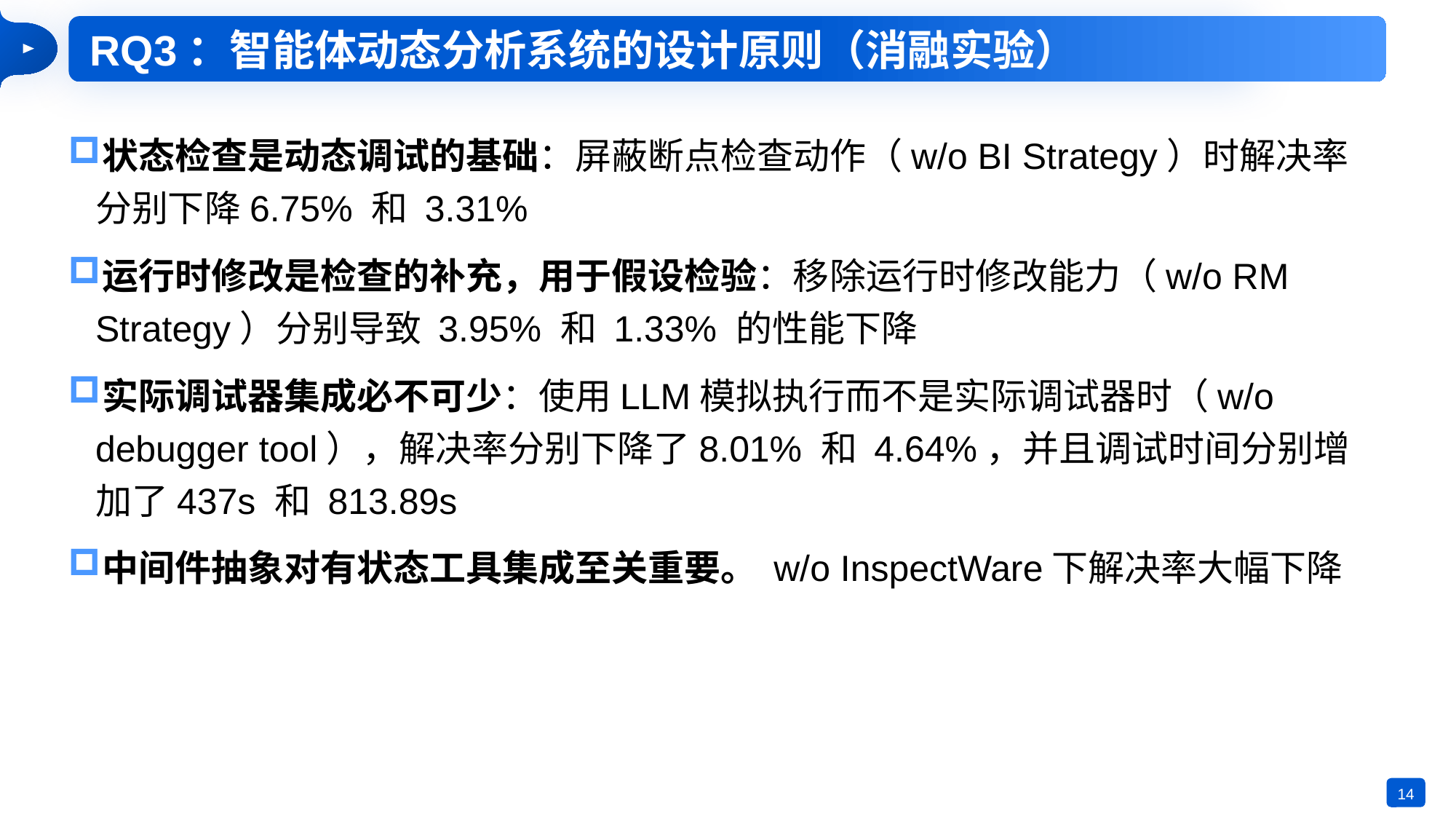

RQ3：智能体动态分析系统的设计原则（消融实验）
状态检查是动态调试的基础：屏蔽断点检查动作（w/o BI Strategy）时解决率分别下降6.75% 和 3.31%
运行时修改是检查的补充，用于假设检验：移除运行时修改能力（w/o RM Strategy）分别导致 3.95% 和 1.33% 的性能下降
实际调试器集成必不可少：使用LLM模拟执行而不是实际调试器时（w/o debugger tool），解决率分别下降了8.01% 和 4.64%，并且调试时间分别增加了437s 和 813.89s
中间件抽象对有状态工具集成至关重要。 w/o InspectWare下解决率大幅下降
14